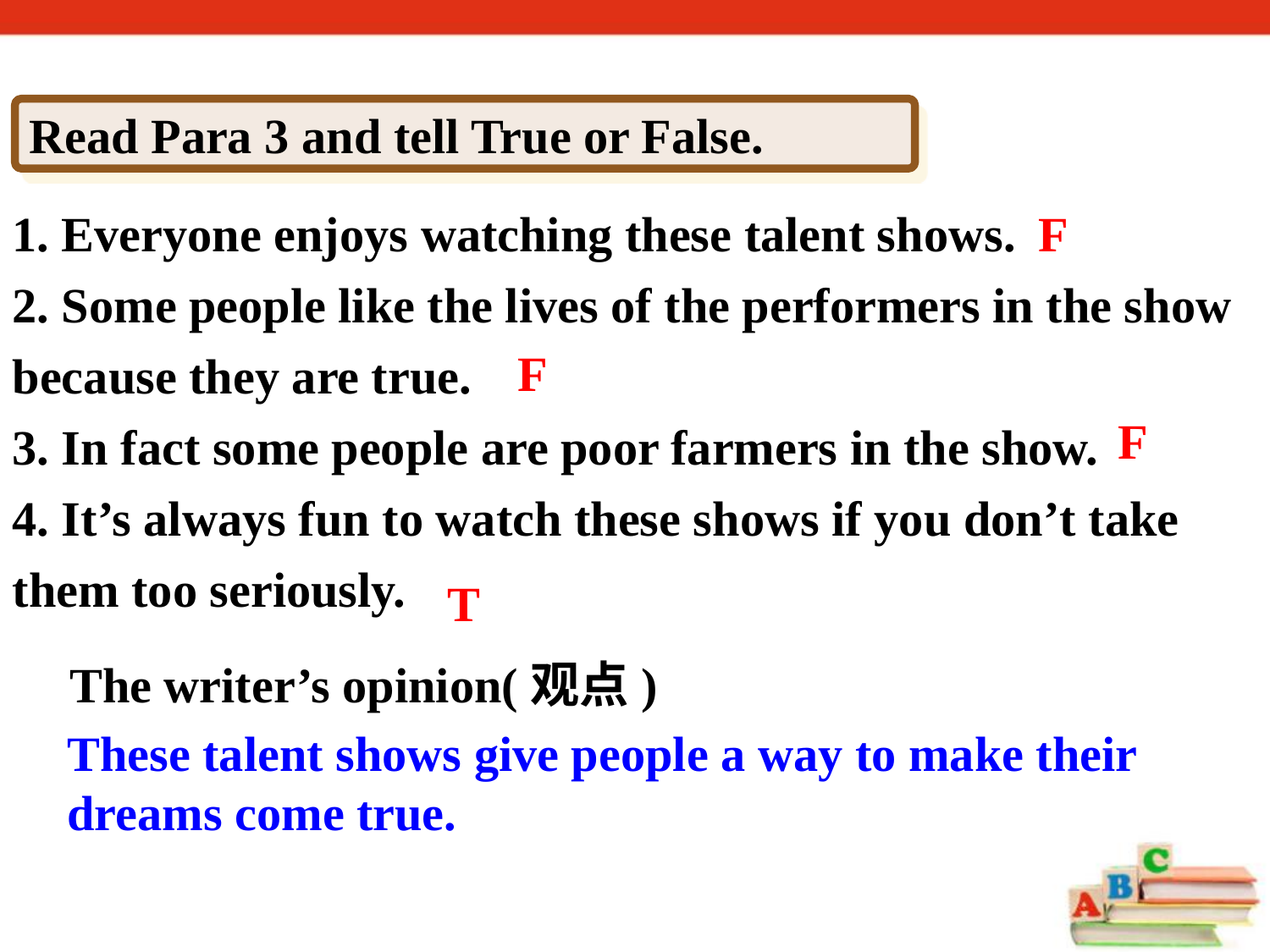

Read Para 3 and tell True or False.
1. Everyone enjoys watching these talent shows.
2. Some people like the lives of the performers in the show because they are true.
3. In fact some people are poor farmers in the show.
4. It’s always fun to watch these shows if you don’t take    them too seriously.
F
F
F
T
The writer’s opinion(观点)
These talent shows give people a way to make their dreams come true.